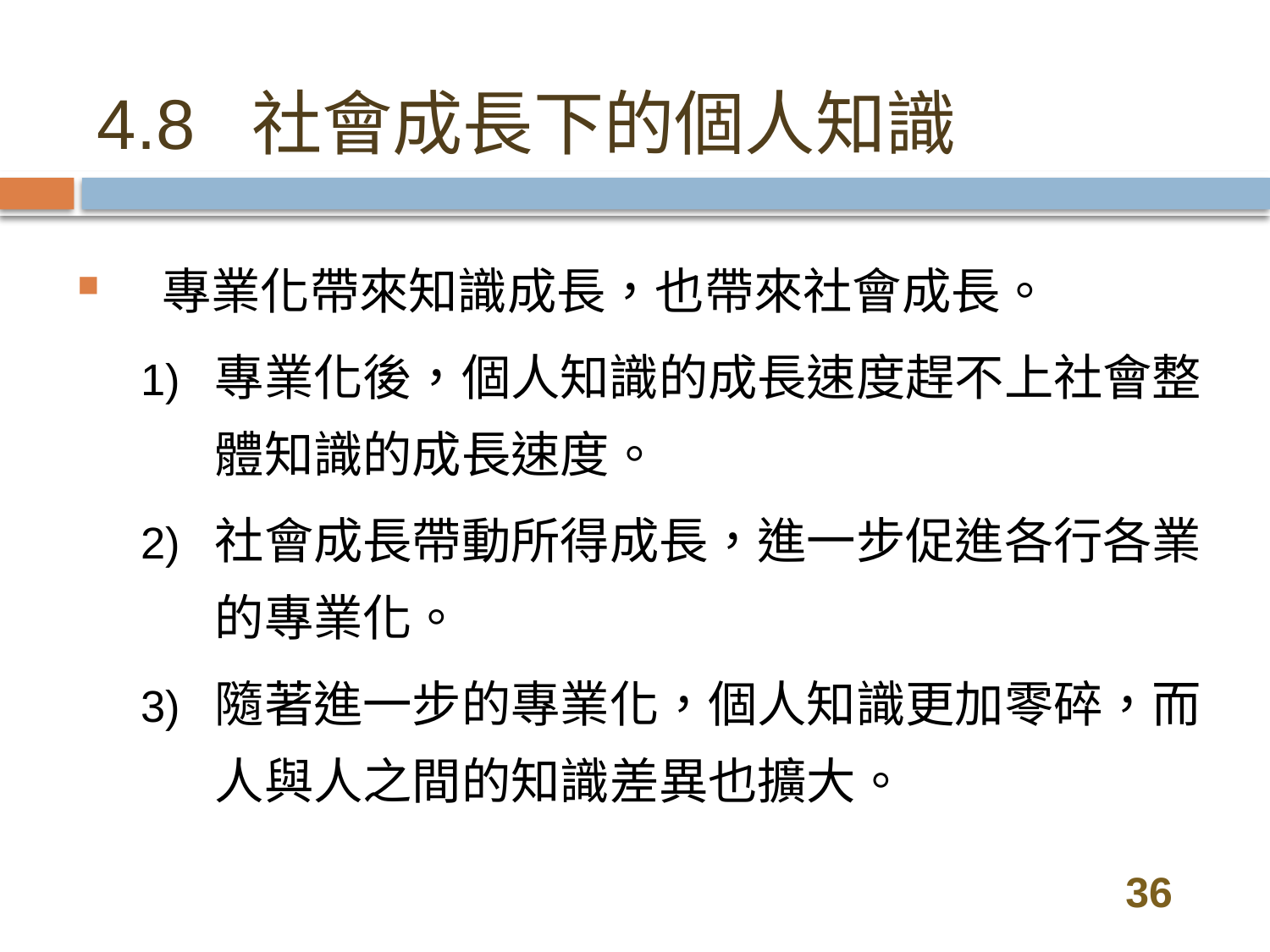

# 4.8  社會成長下的個人知識
專業化帶來知識成長，也帶來社會成長。
專業化後，個人知識的成長速度趕不上社會整體知識的成長速度。
社會成長帶動所得成長，進一步促進各行各業的專業化。
隨著進一步的專業化，個人知識更加零碎，而人與人之間的知識差異也擴大。
36